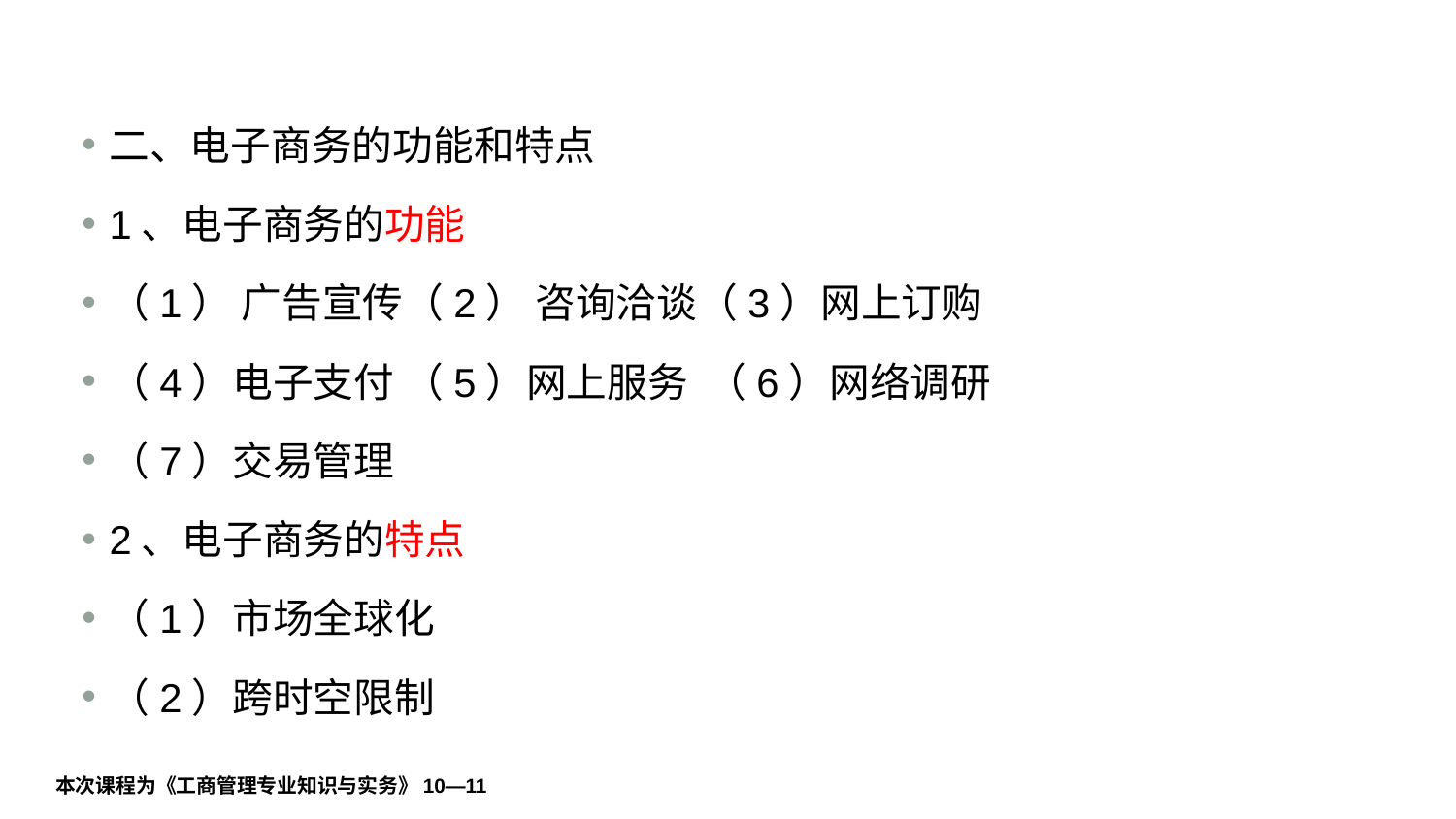

#
二、电子商务的功能和特点
1、电子商务的功能
（1） 广告宣传（2） 咨询洽谈（3）网上订购
（4）电子支付 （5）网上服务  （6）网络调研
（7）交易管理
2、电子商务的特点
（1）市场全球化
（2）跨时空限制